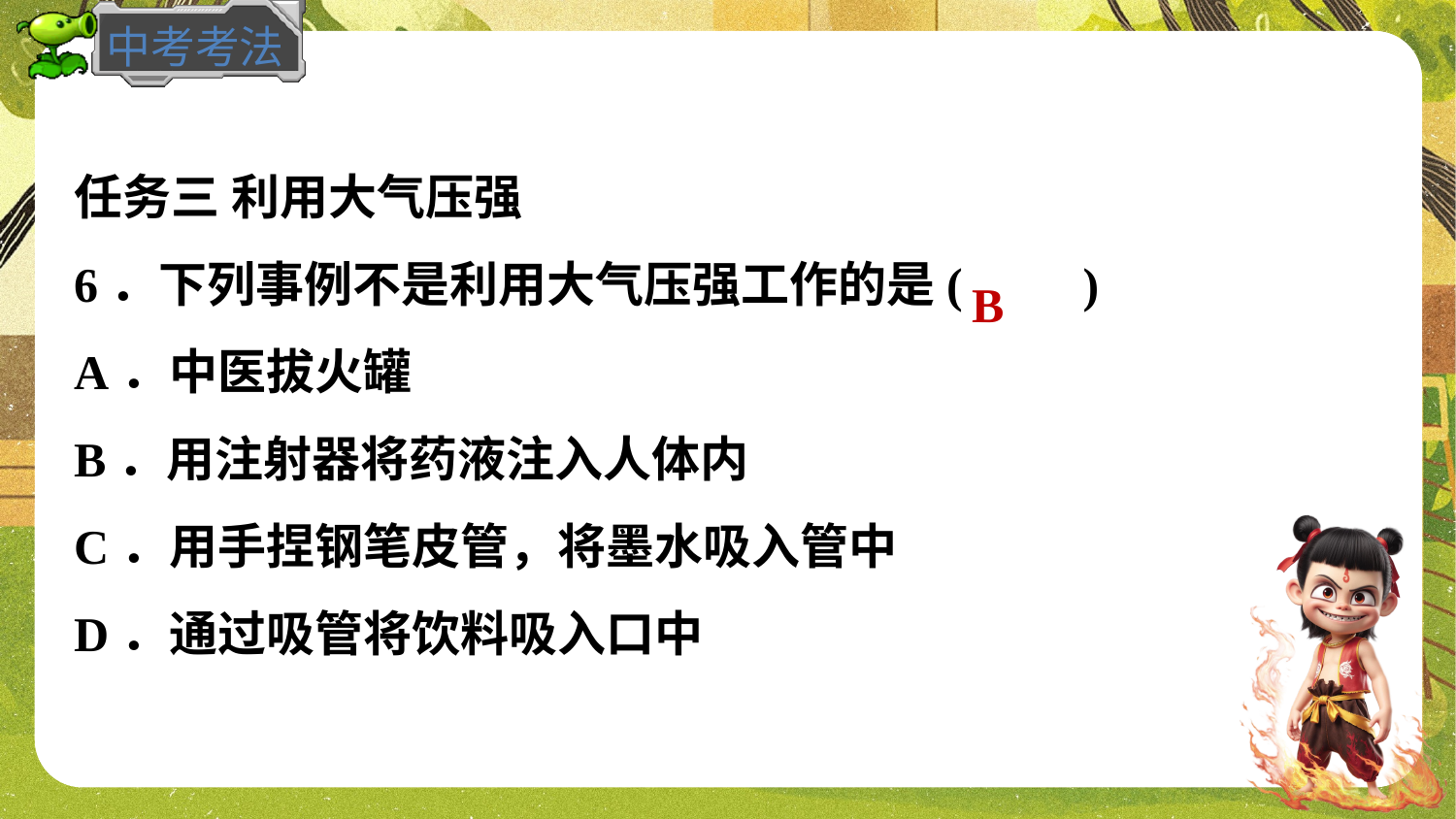

任务三 利用大气压强
6．下列事例不是利用大气压强工作的是(　　)
A．中医拔火罐
B．用注射器将药液注入人体内
C．用手捏钢笔皮管，将墨水吸入管中
D．通过吸管将饮料吸入口中
B